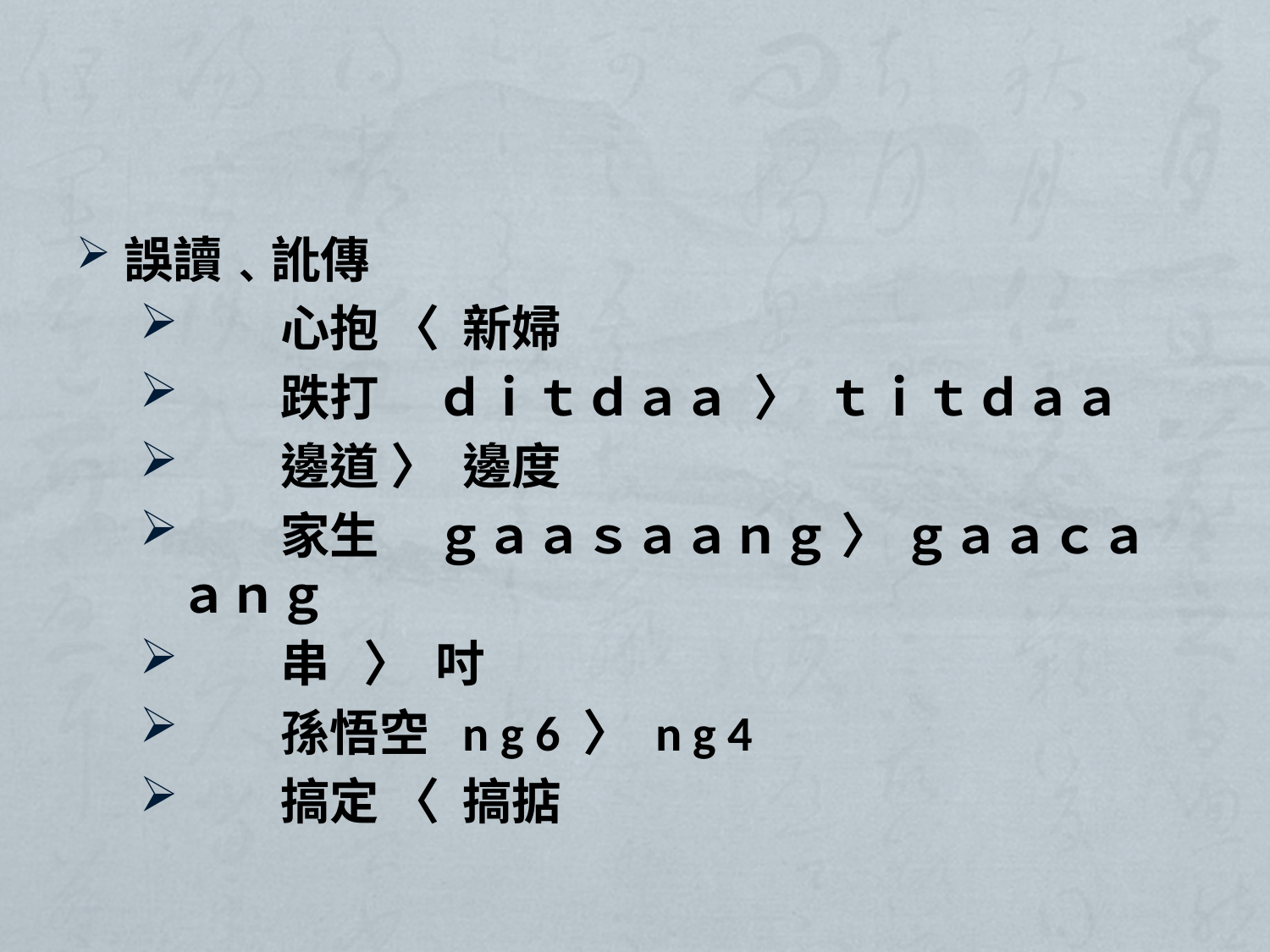

#
誤讀﹑訛傳
        心抱 〈  新婦
        跌打     ｄｉｔｄａａ  〉  ｔｉｔｄａａ
        邊道 〉  邊度
        家生     ｇａａｓａａｎｇ 〉 ｇａａｃａａｎｇ
        串   〉  吋
        孫悟空  n g 6 〉 n g 4
        搞定 〈  搞掂